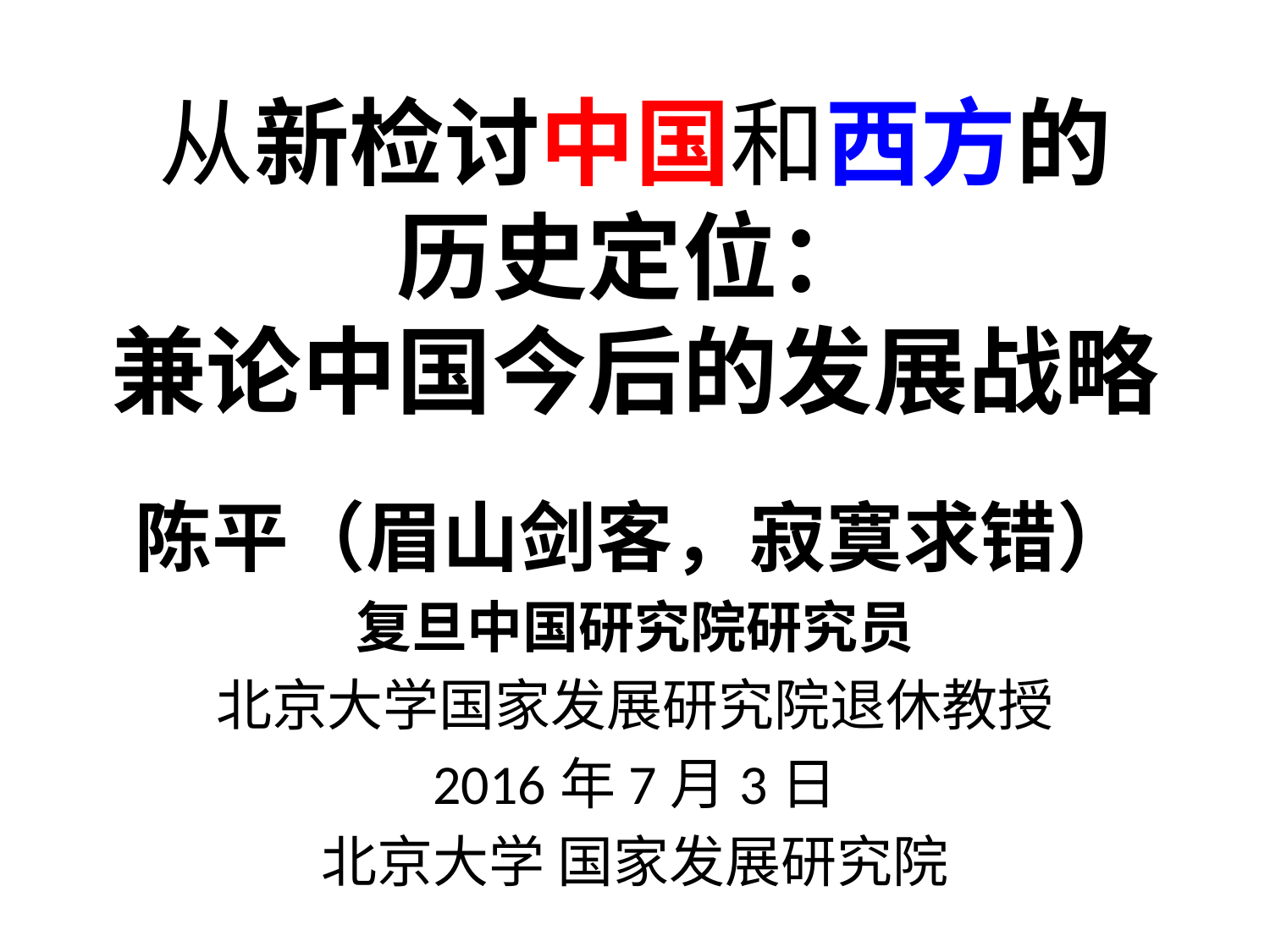

# 从新检讨中国和西方的 历史定位： 兼论中国今后的发展战略
陈平（眉山剑客，寂寞求错）
复旦中国研究院研究员
北京大学国家发展研究院退休教授
2016年7月3日
北京大学 国家发展研究院